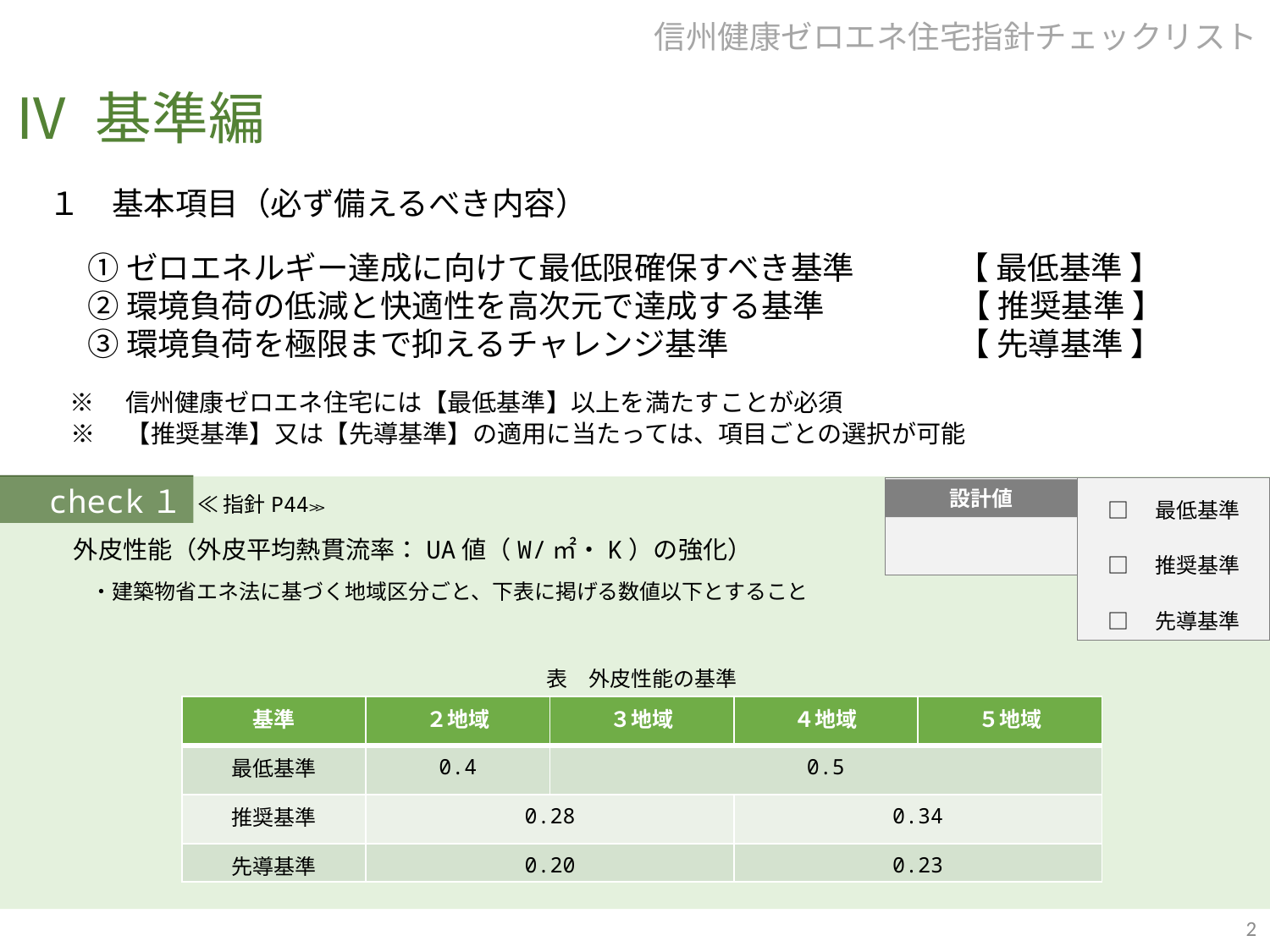

信州健康ゼロエネ住宅指針チェックリスト
# Ⅳ 基準編
１　基本項目（必ず備えるべき内容）

　 ① ゼロエネルギー達成に向けて最低限確保すべき基準　 　　【 最低基準 】
　 ② 環境負荷の低減と快適性を高次元で達成する基準　　　　 【 推奨基準 】
　 ③ 環境負荷を極限まで抑えるチャレンジ基準　　　　　　 　【 先導基準 】

   ※　信州健康ゼロエネ住宅には【最低基準】以上を満たすことが必須
    ※　【推奨基準】又は【先導基準】の適用に当たっては、項目ごとの選択が可能

□　最低基準
□　推奨基準
□　先導基準
check１
　外皮性能（外皮平均熱貫流率：UA値（W/㎡・K）の強化）
　　・建築物省エネ法に基づく地域区分ごと、下表に掲げる数値以下とすること
設計値
≪指針P44≫
表　外皮性能の基準
| 基準 | ２地域 | ３地域 | ４地域 | ５地域 |
| --- | --- | --- | --- | --- |
| 最低基準 | 0.4 | 0.5 |  |  |
| 推奨基準 | 0.28 |  | 0.34 |  |
| 先導基準 | 0.20 |  | 0.23 |  |
2